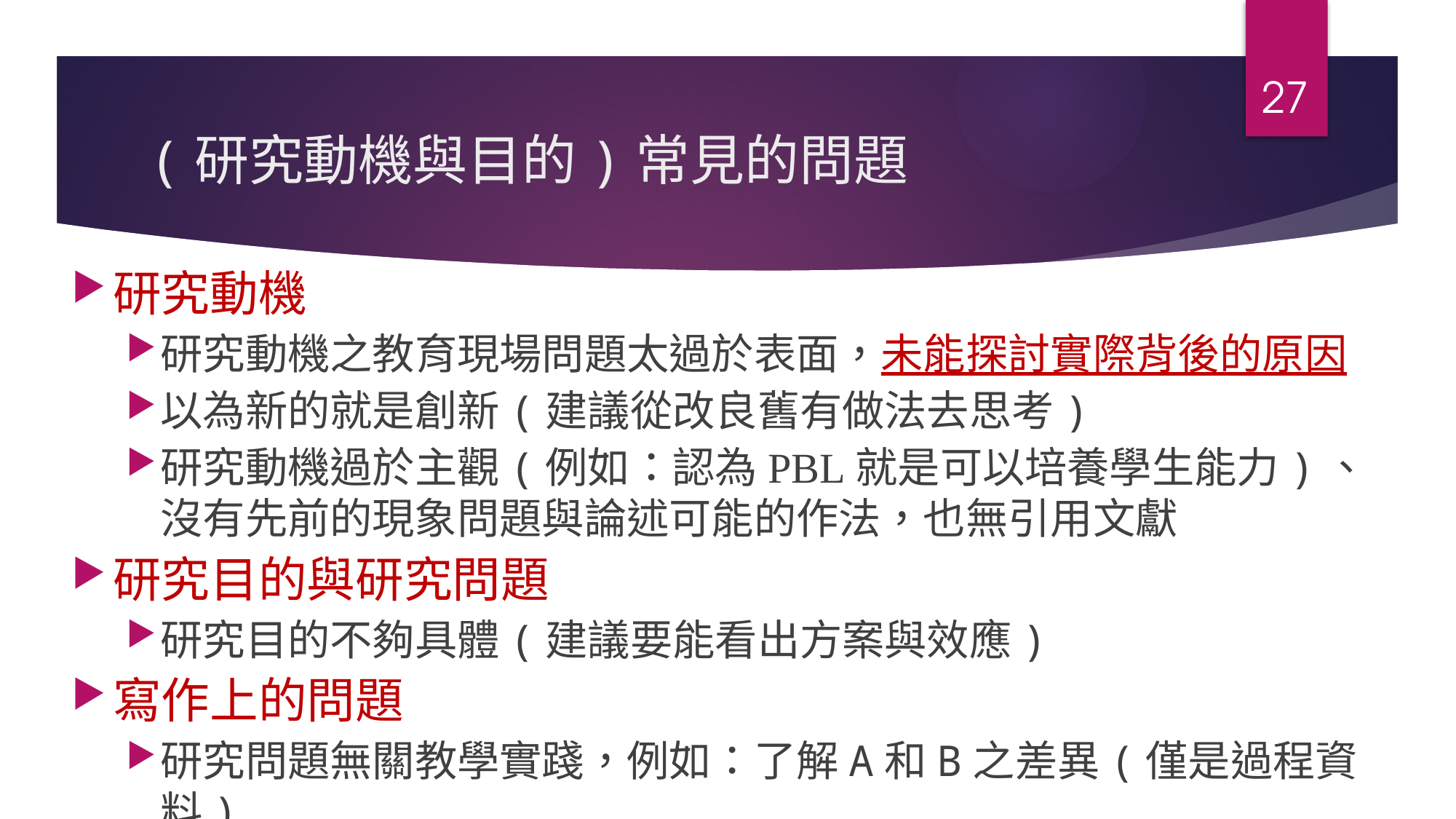

27
# (研究動機與目的)常見的問題
研究動機
研究動機之教育現場問題太過於表面，未能探討實際背後的原因
以為新的就是創新(建議從改良舊有做法去思考)
研究動機過於主觀(例如：認為PBL就是可以培養學生能力)、沒有先前的現象問題與論述可能的作法，也無引用文獻
研究目的與研究問題
研究目的不夠具體(建議要能看出方案與效應)
寫作上的問題
研究問題無關教學實踐，例如：了解A和B之差異(僅是過程資料)